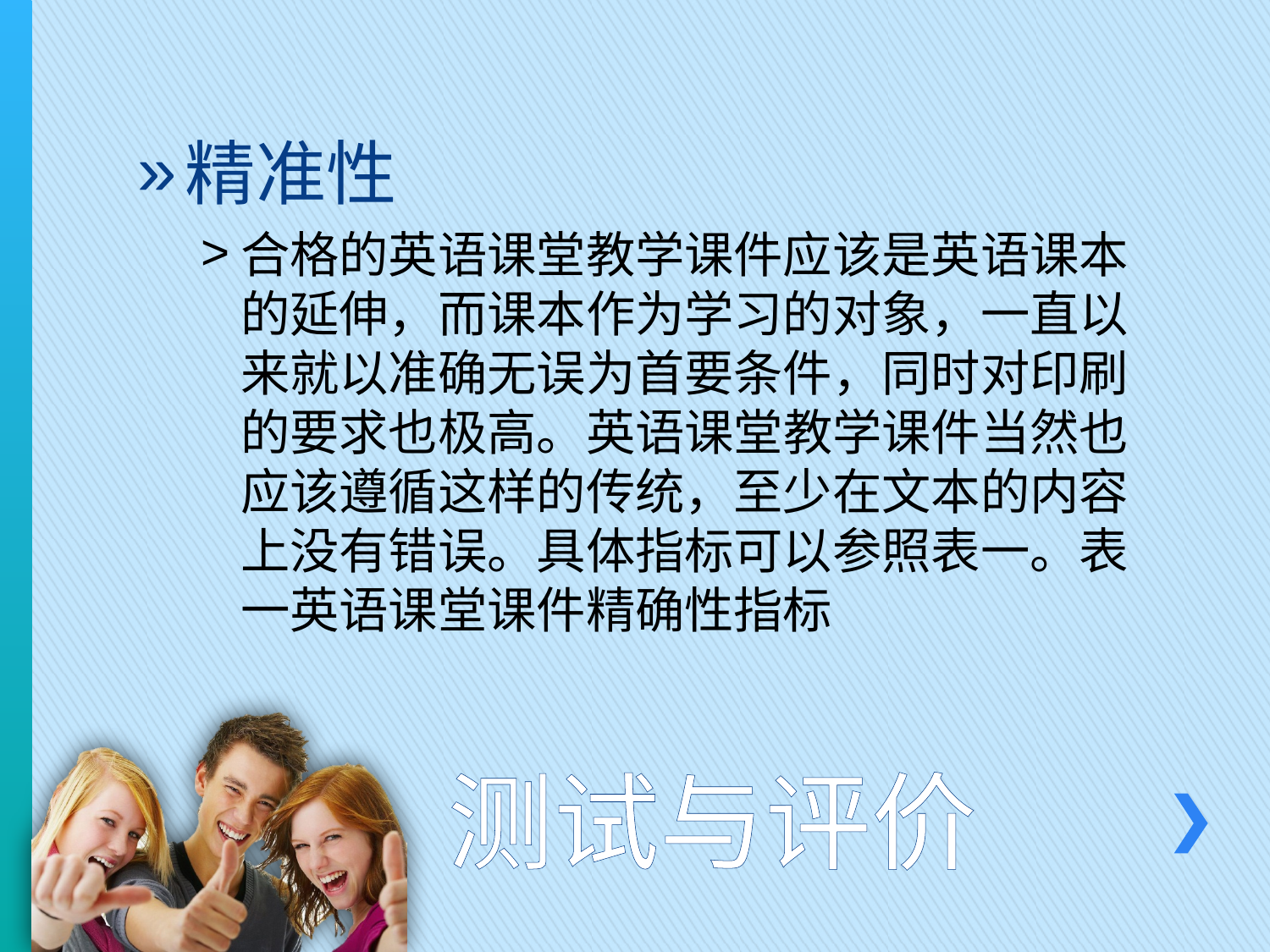

精准性
合格的英语课堂教学课件应该是英语课本的延伸，而课本作为学习的对象，一直以来就以准确无误为首要条件，同时对印刷的要求也极高。英语课堂教学课件当然也应该遵循这样的传统，至少在文本的内容上没有错误。具体指标可以参照表一。表一英语课堂课件精确性指标

# 测试与评价